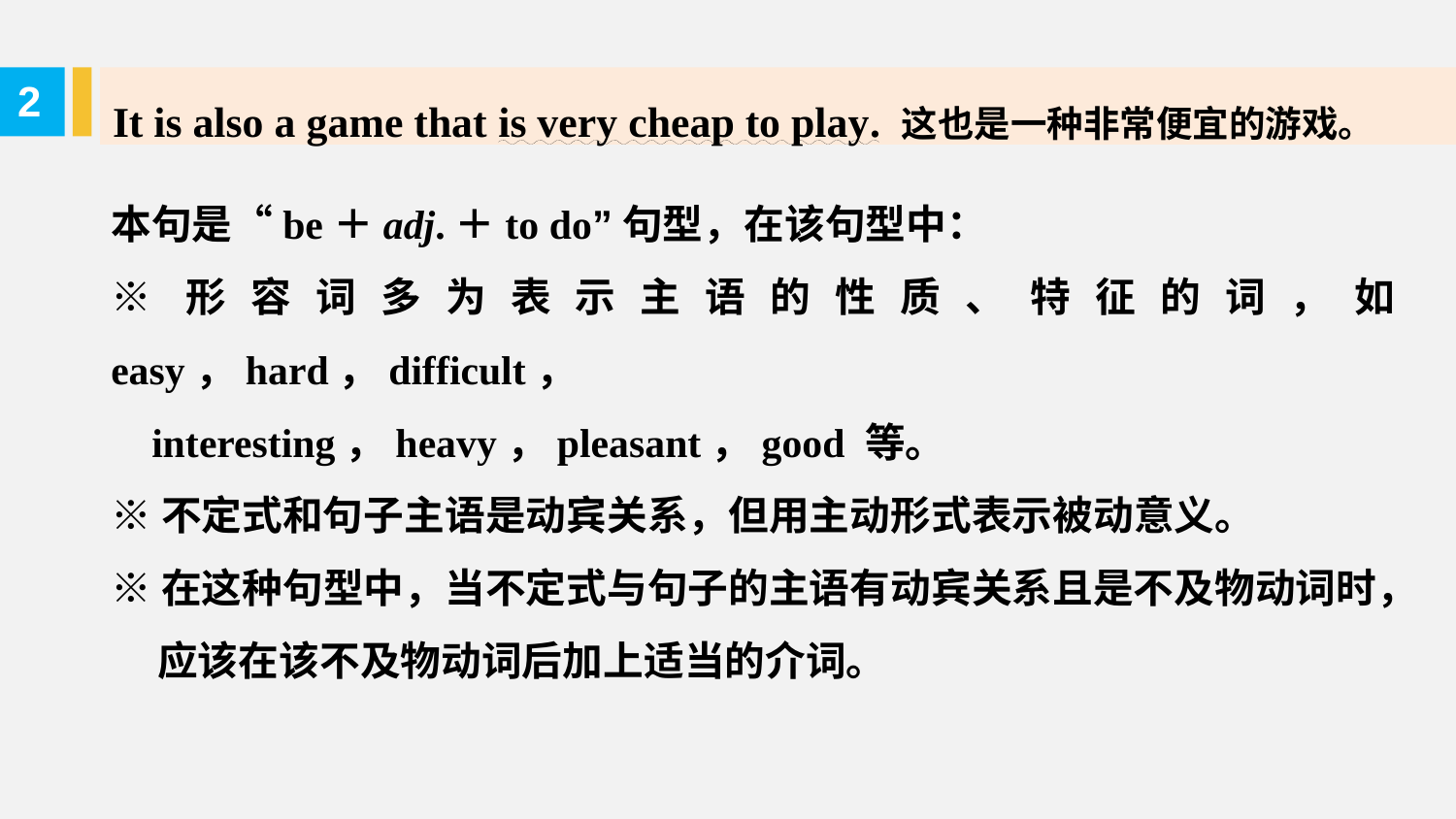

It is also a game that is very cheap to play. 这也是一种非常便宜的游戏。

2
本句是“be＋adj.＋to do”句型，在该句型中：
※形容词多为表示主语的性质、特征的词，如easy，hard，difficult，
    interesting，heavy，pleasant，good 等。
※不定式和句子主语是动宾关系，但用主动形式表示被动意义。
※在这种句型中，当不定式与句子的主语有动宾关系且是不及物动词时，
    应该在该不及物动词后加上适当的介词。